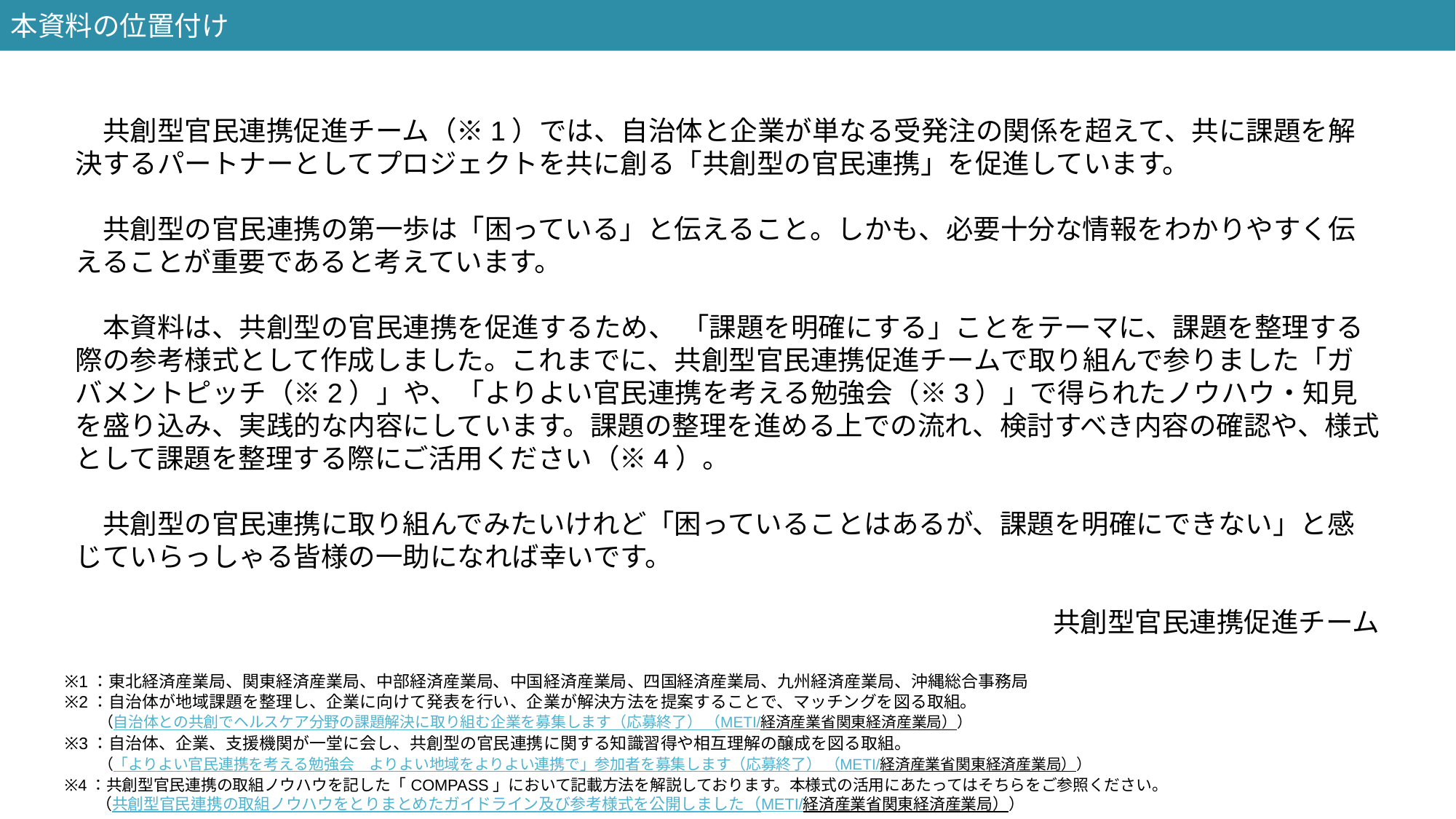

本資料の位置付け
　共創型官民連携促進チーム（※1）では、自治体と企業が単なる受発注の関係を超えて、共に課題を解決するパートナーとしてプロジェクトを共に創る「共創型の官民連携」を促進しています。

　共創型の官民連携の第一歩は「困っている」と伝えること。しかも、必要十分な情報をわかりやすく伝えることが重要であると考えています。

　本資料は、共創型の官民連携を促進するため、 「課題を明確にする」ことをテーマに、課題を整理する際の参考様式として作成しました。これまでに、共創型官民連携促進チームで取り組んで参りました「ガバメントピッチ（※2）」や、「よりよい官民連携を考える勉強会（※3）」で得られたノウハウ・知見を盛り込み、実践的な内容にしています。課題の整理を進める上での流れ、検討すべき内容の確認や、様式として課題を整理する際にご活用ください（※4）。

　共創型の官民連携に取り組んでみたいけれど「困っていることはあるが、課題を明確にできない」と感じていらっしゃる皆様の一助になれば幸いです。

共創型官民連携促進チーム
※1：東北経済産業局、関東経済産業局、中部経済産業局、中国経済産業局、四国経済産業局、九州経済産業局、沖縄総合事務局
※2：自治体が地域課題を整理し、企業に向けて発表を行い、企業が解決方法を提案することで、マッチングを図る取組。
　　（自治体との共創でヘルスケア分野の課題解決に取り組む企業を募集します（応募終了） （METI/経済産業省関東経済産業局））
※3：自治体、企業、支援機関が一堂に会し、共創型の官民連携に関する知識習得や相互理解の醸成を図る取組。
　　（「よりよい官民連携を考える勉強会　よりよい地域をよりよい連携で」参加者を募集します（応募終了） （METI/経済産業省関東経済産業局））
※4：共創型官民連携の取組ノウハウを記した「COMPASS」において記載方法を解説しております。本様式の活用にあたってはそちらをご参照ください。
　　（共創型官民連携の取組ノウハウをとりまとめたガイドライン及び参考様式を公開しました（METI/経済産業省関東経済産業局））